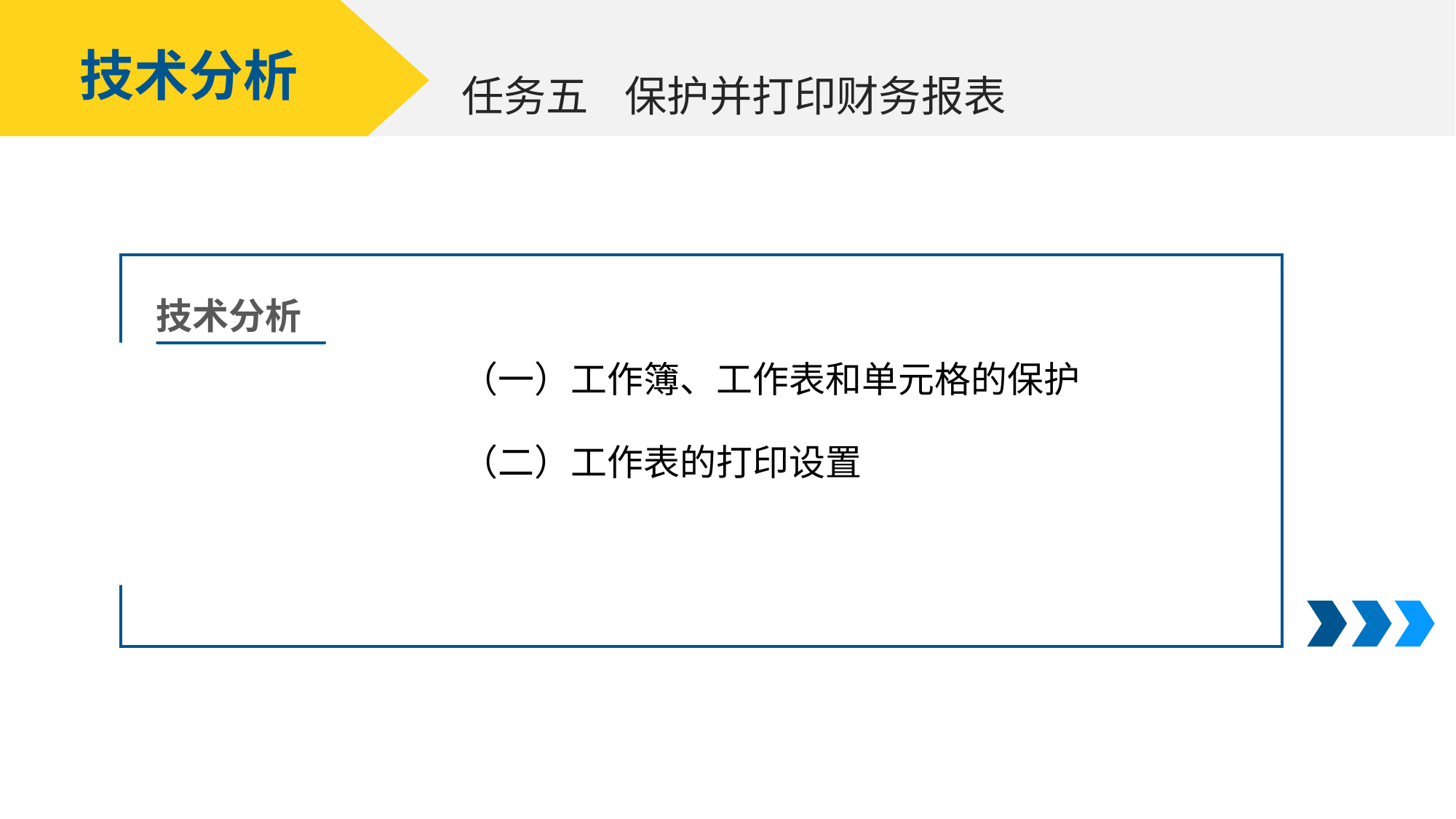

技术分析
保护并打印财务报表
任务五

技术分析

（一）工作簿、工作表和单元格的保护
（二）工作表的打印设置